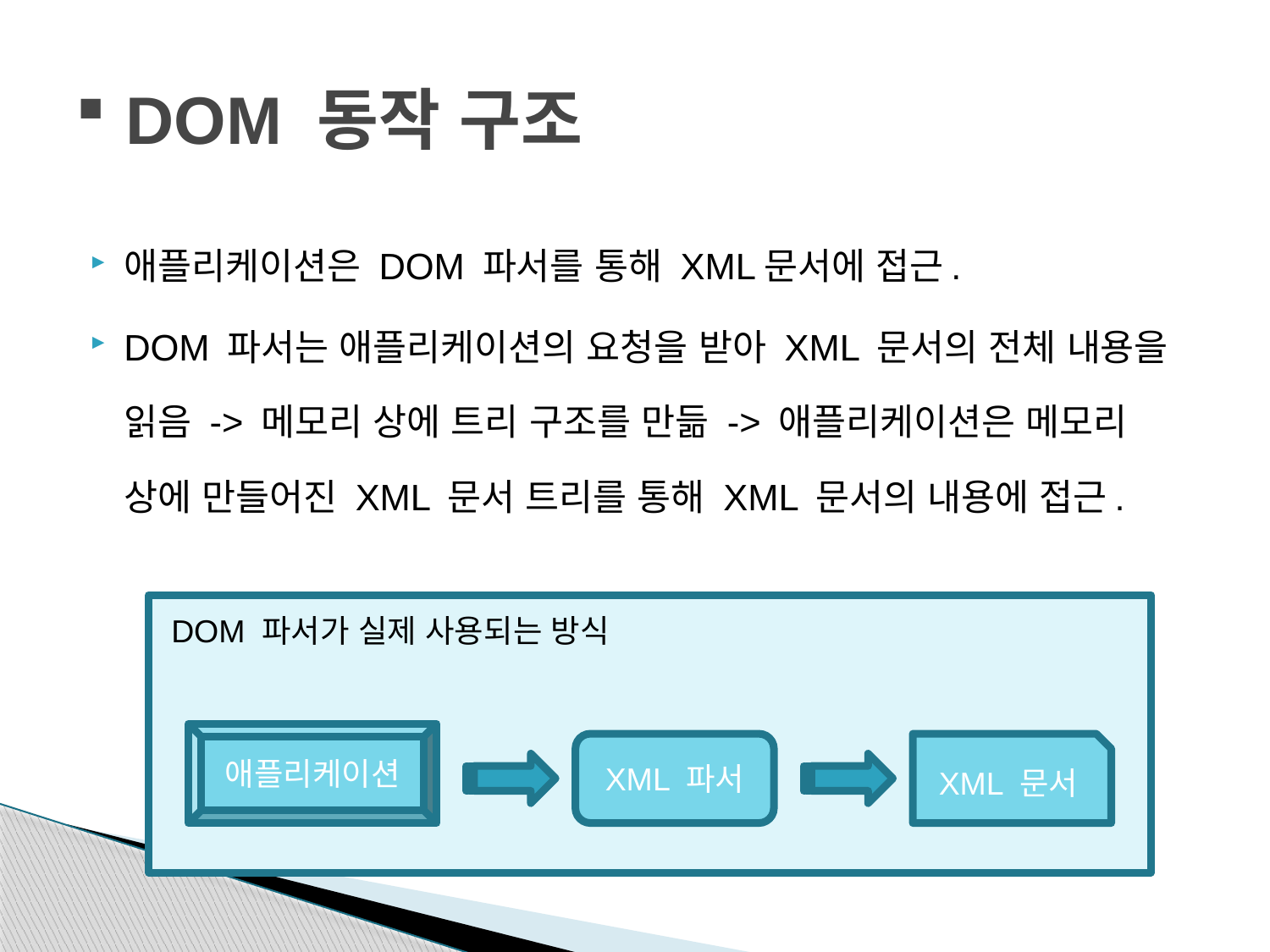

# DOM 동작 구조
애플리케이션은 DOM 파서를 통해 XML문서에 접근.
DOM 파서는 애플리케이션의 요청을 받아 XML 문서의 전체 내용을 읽음 -> 메모리 상에 트리 구조를 만듦 -> 애플리케이션은 메모리 상에 만들어진 XML 문서 트리를 통해 XML 문서의 내용에 접근.

애플리케이션
XML 파서
XML 문서

DOM 파서가 실제 사용되는 방식